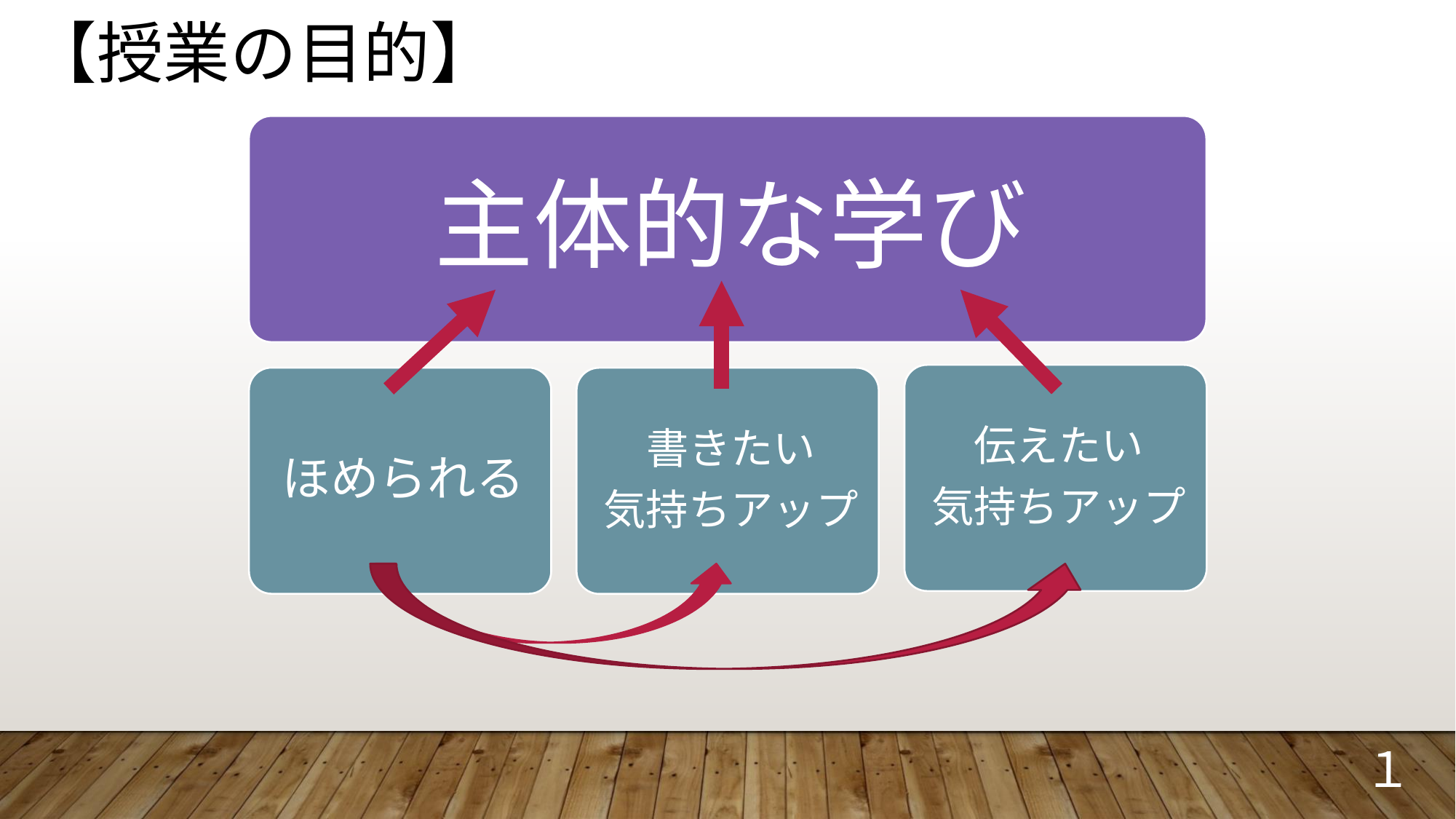

【授業の目的】
主体的な学び
ほめられる
書きたい
気持ちアップ
伝えたい
気持ちアップ

１